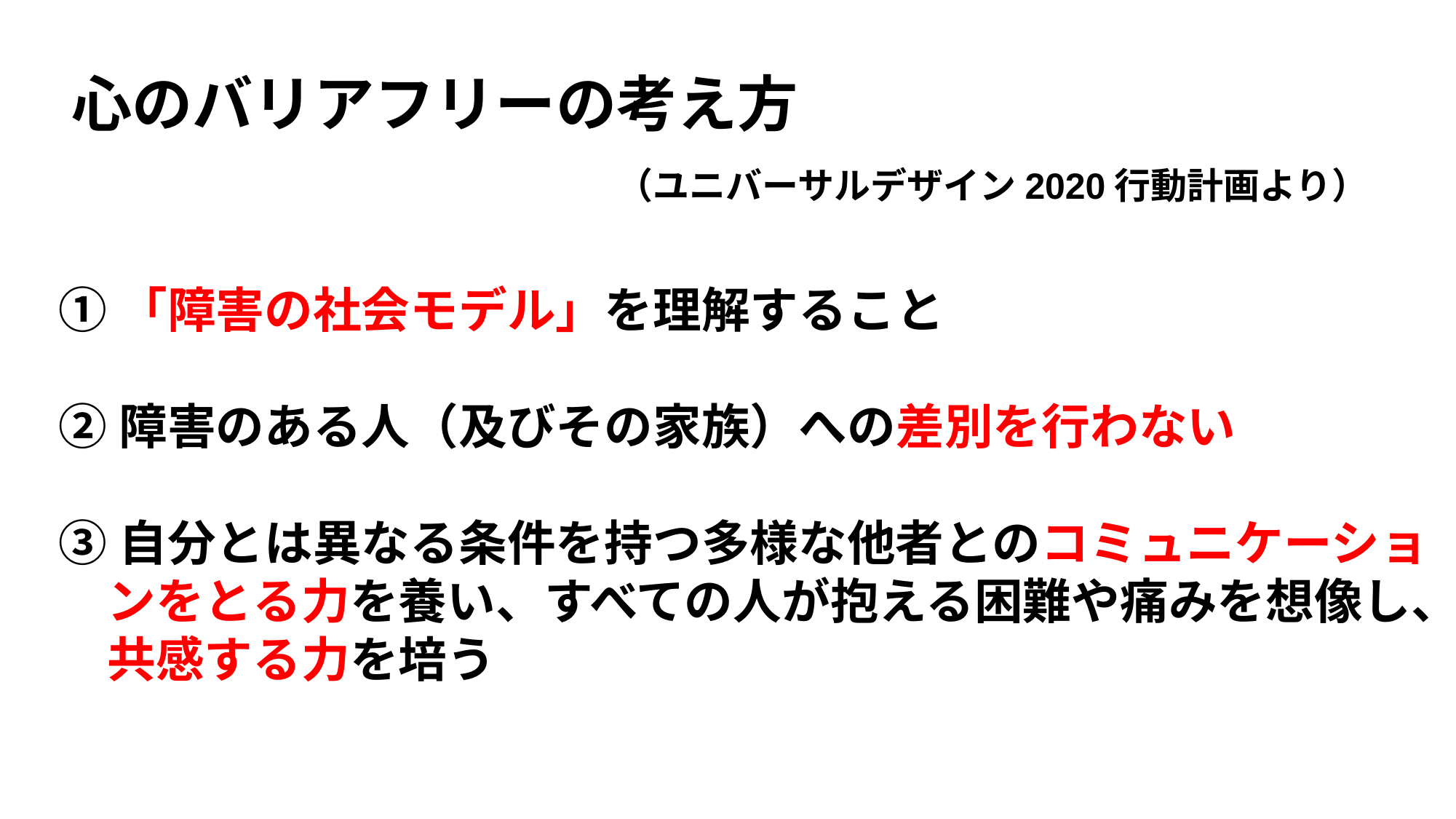

心のバリアフリーの考え方
　　　　　　　　　（ユニバーサルデザイン2020行動計画より）
①「障害の社会モデル」を理解すること

②障害のある人（及びその家族）への差別を行わない

③自分とは異なる条件を持つ多様な他者とのコミュニケーショ
　ンをとる力を養い、すべての人が抱える困難や痛みを想像し、
　共感する力を培う